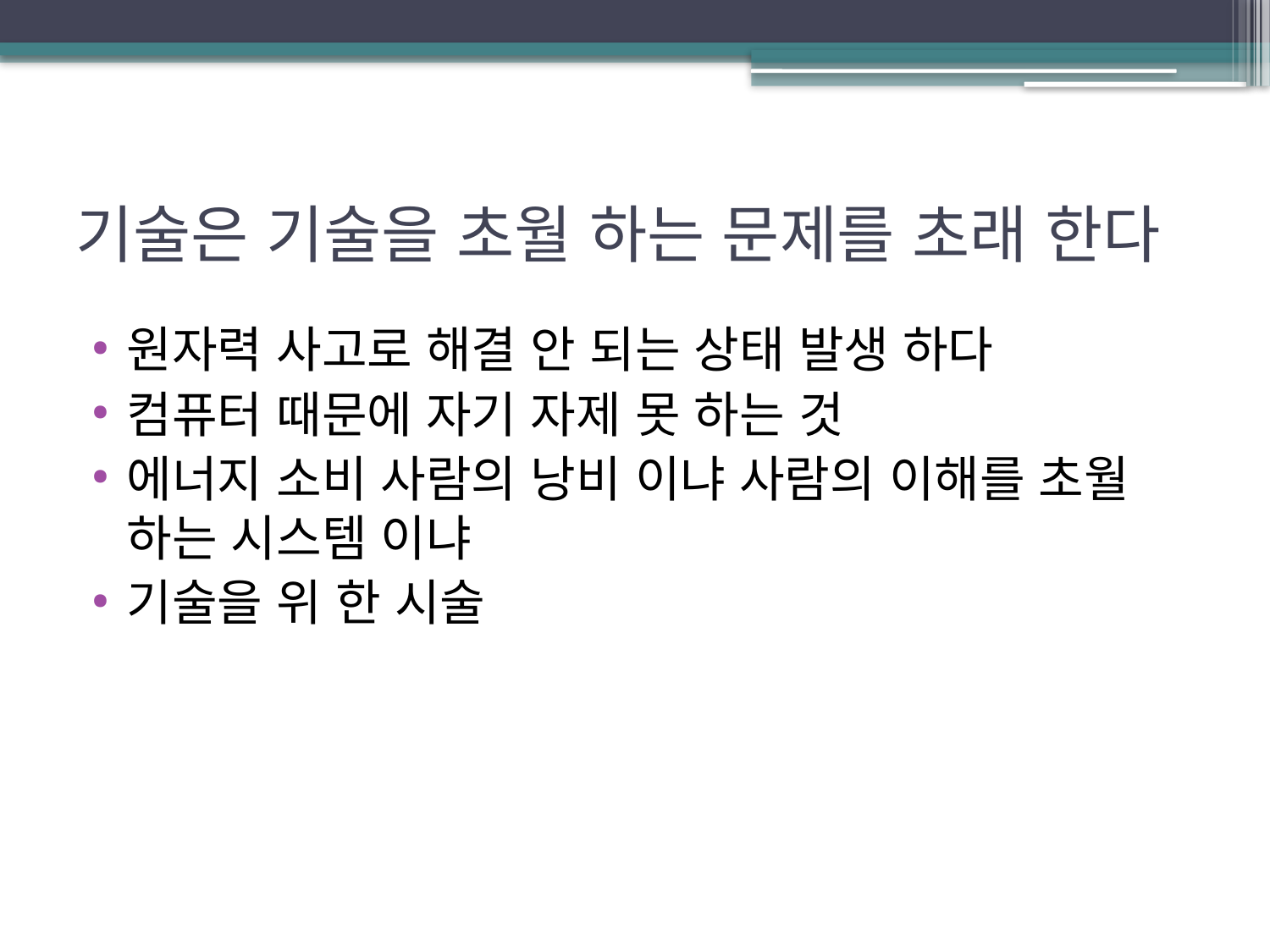

# 기술은 기술을 초월 하는 문제를 초래 한다
원자력 사고로 해결 안 되는 상태 발생 하다
컴퓨터 때문에 자기 자제 못 하는 것
에너지 소비 사람의 낭비 이냐 사람의 이해를 초월 하는 시스템 이냐
기술을 위 한 시술